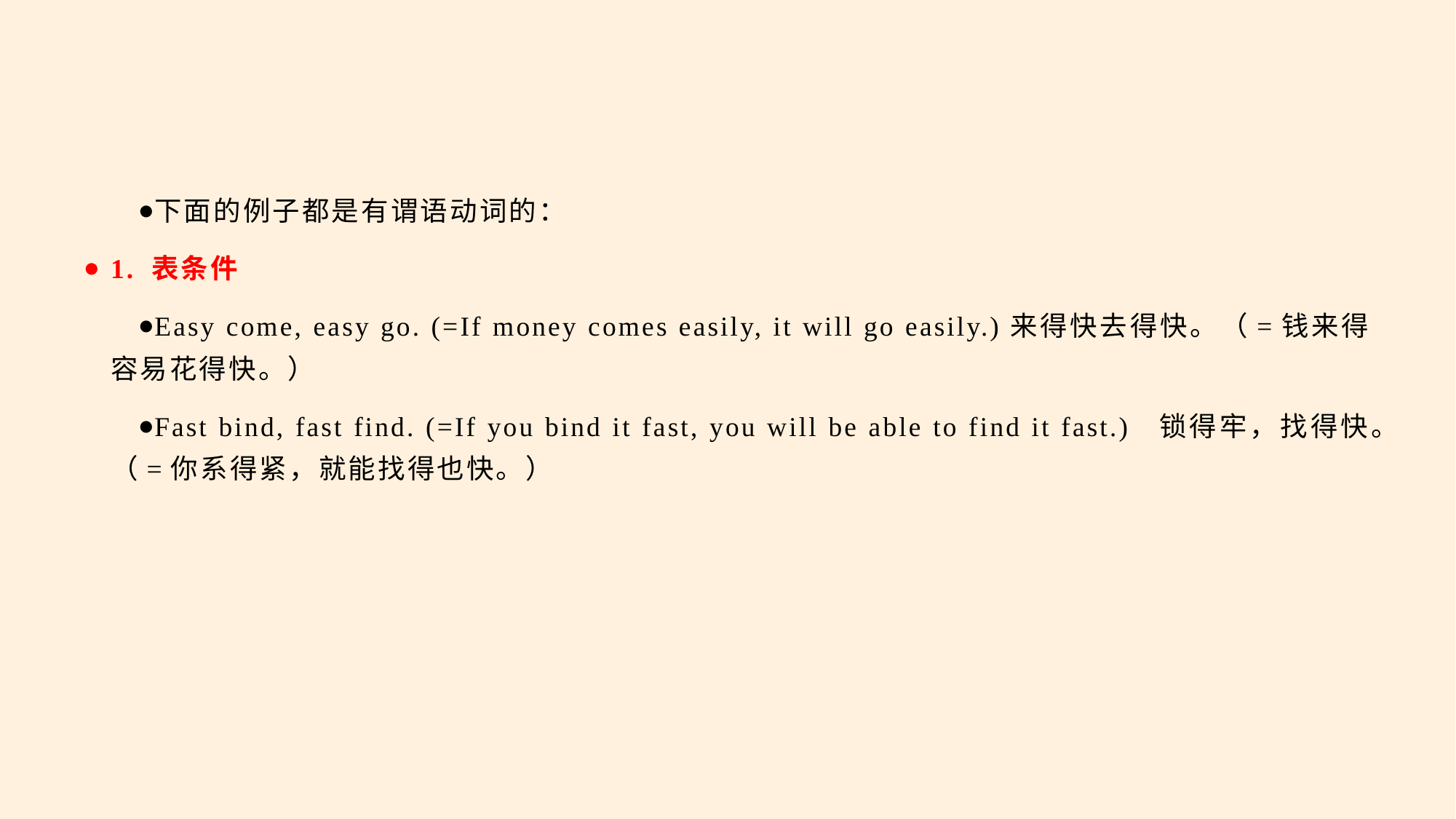

#
下面的例子都是有谓语动词的：
1. 表条件
Easy come, easy go. (=If money comes easily, it will go easily.)来得快去得快。（=钱来得容易花得快。）
Fast bind, fast find. (=If you bind it fast, you will be able to find it fast.)  锁得牢，找得快。（=你系得紧，就能找得也快。）